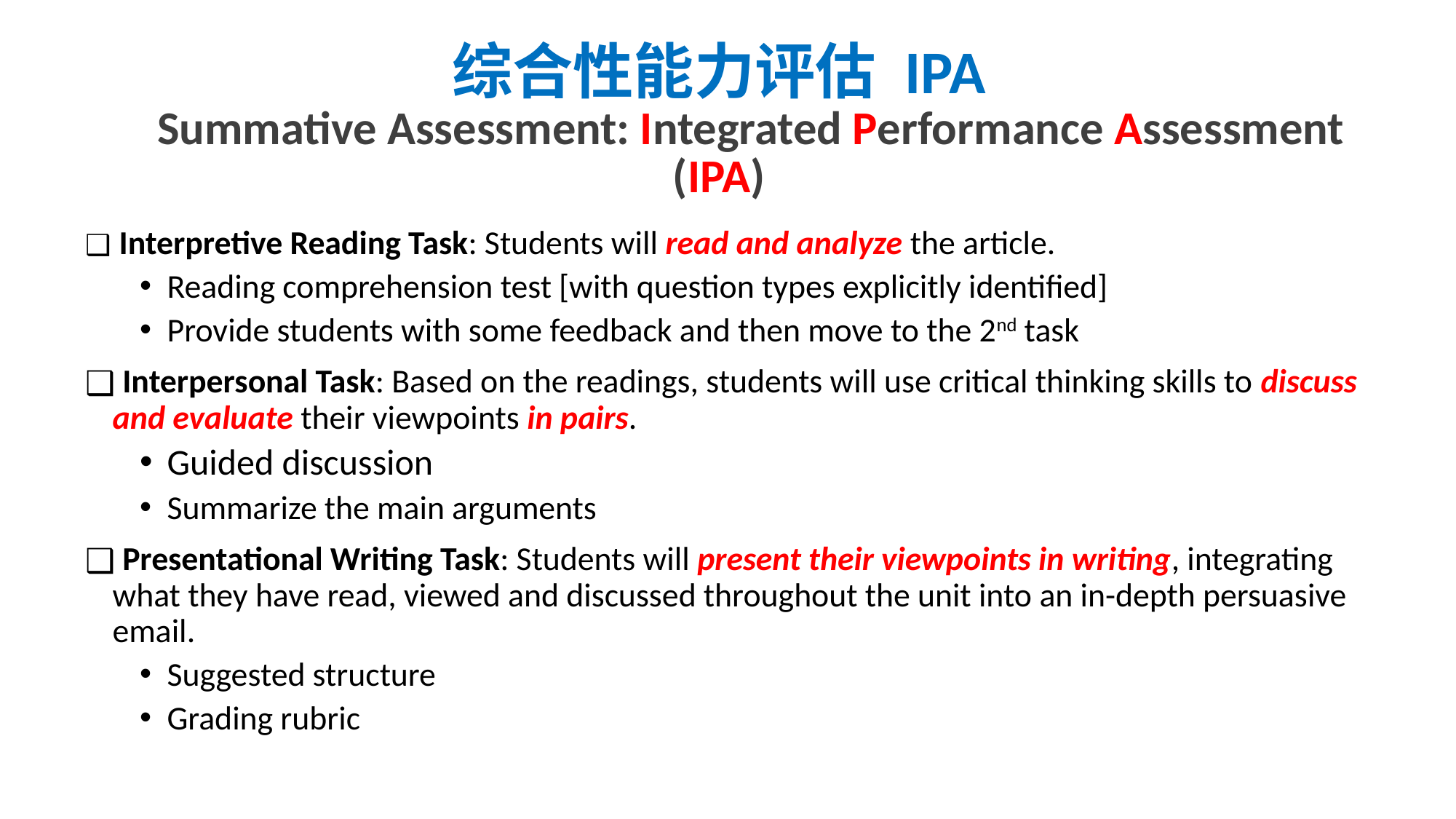

# 综合性能力评估 IPA Summative Assessment: Integrated Performance Assessment (IPA)
 Interpretive Reading Task: Students will read and analyze the article.
Reading comprehension test [with question types explicitly identified]
Provide students with some feedback and then move to the 2nd task
 Interpersonal Task: Based on the readings, students will use critical thinking skills to discuss and evaluate their viewpoints in pairs.
Guided discussion
Summarize the main arguments
 Presentational Writing Task: Students will present their viewpoints in writing, integrating what they have read, viewed and discussed throughout the unit into an in-depth persuasive email.
Suggested structure
Grading rubric